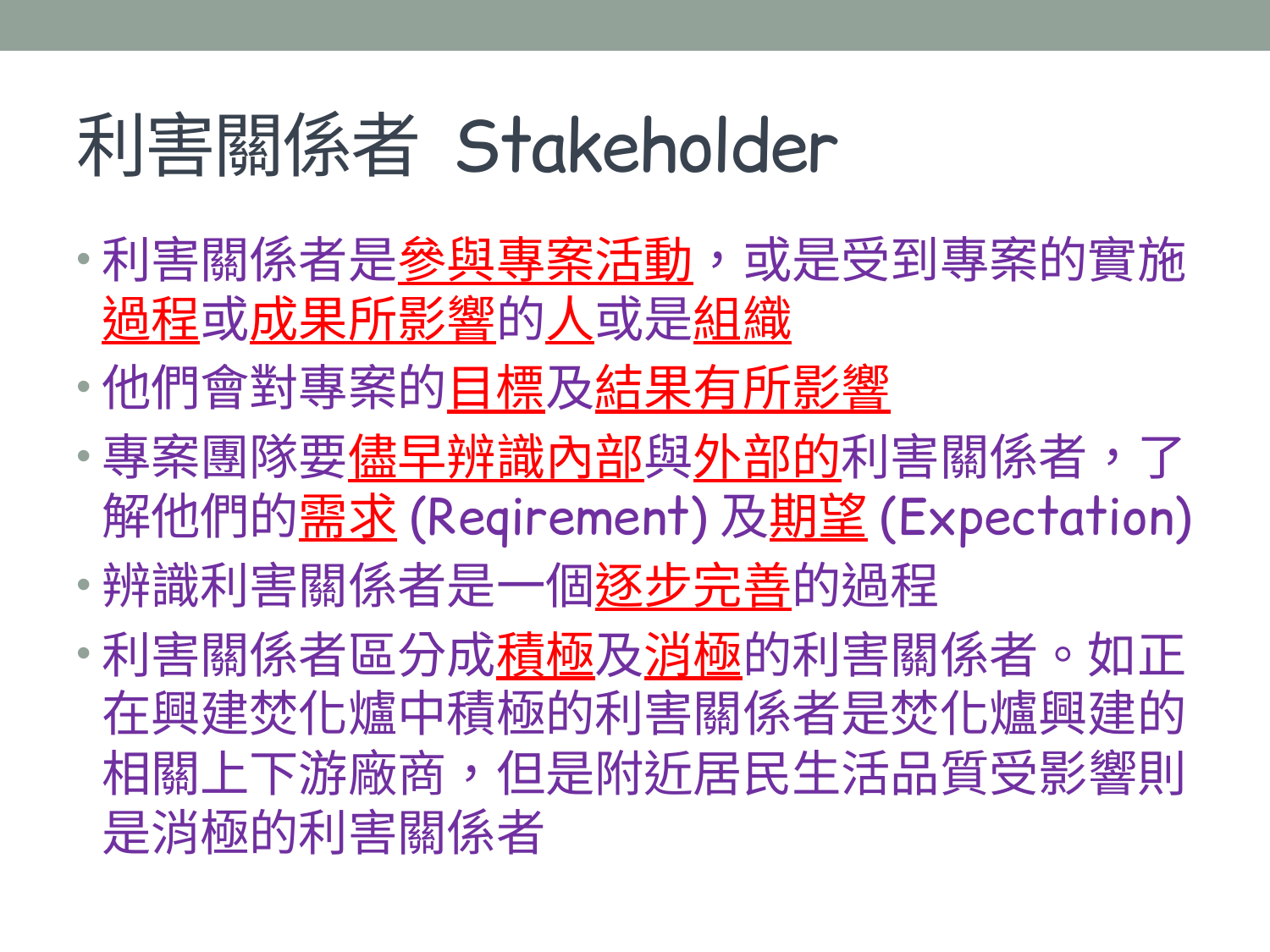

# 利害關係者 Stakeholder
利害關係者是參與專案活動，或是受到專案的實施過程或成果所影響的人或是組織
他們會對專案的目標及結果有所影響
專案團隊要儘早辨識內部與外部的利害關係者，了解他們的需求(Reqirement)及期望(Expectation)
辨識利害關係者是一個逐步完善的過程
利害關係者區分成積極及消極的利害關係者。如正在興建焚化爐中積極的利害關係者是焚化爐興建的相關上下游廠商，但是附近居民生活品質受影響則是消極的利害關係者